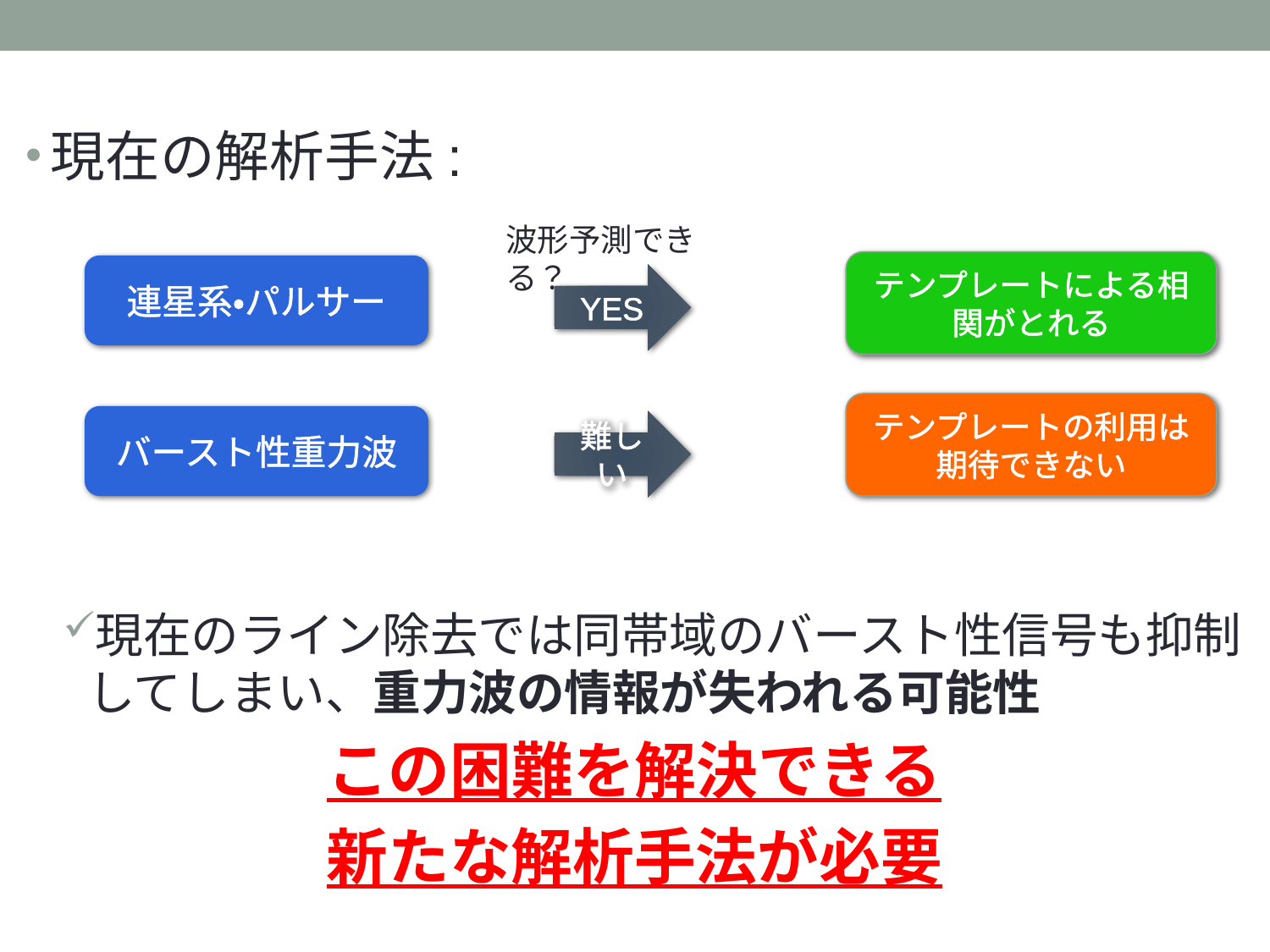

現在の解析手法:

現在のライン除去では同帯域のバースト性信号も抑制してしまい、重力波の情報が失われる可能性
この困難を解決できる
新たな解析手法が必要

波形予測できる？
テンプレートによる相関がとれる
連星系・パルサー
YES
テンプレートの利用は
期待できない
バースト性重力波
難しい